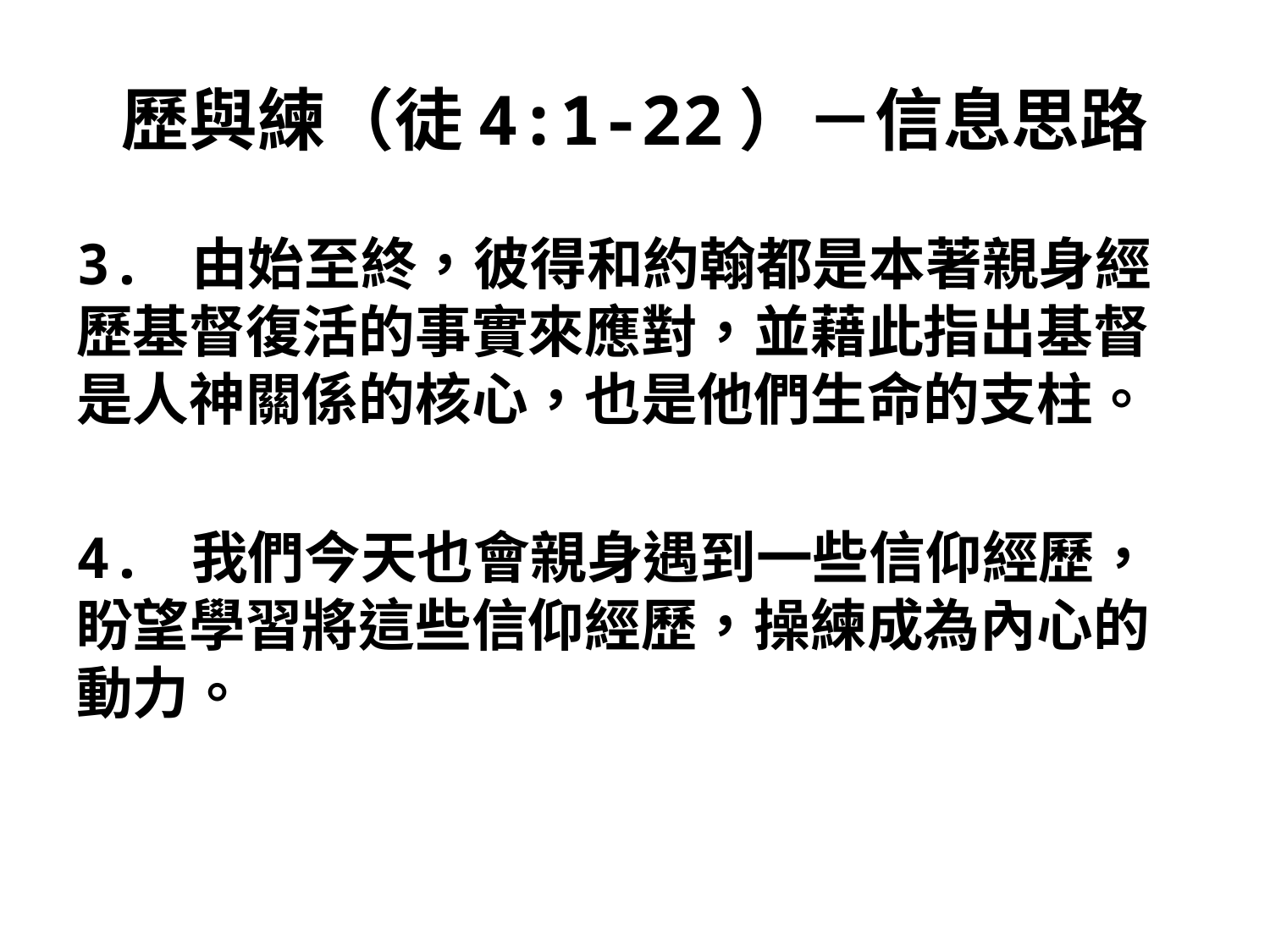

# 歷與練（徒4:1-22）－信息思路
3. 由始至終，彼得和約翰都是本著親身經歷基督復活的事實來應對，並藉此指出基督是人神關係的核心，也是他們生命的支柱。

4. 我們今天也會親身遇到一些信仰經歷，盼望學習將這些信仰經歷，操練成為內心的動力。